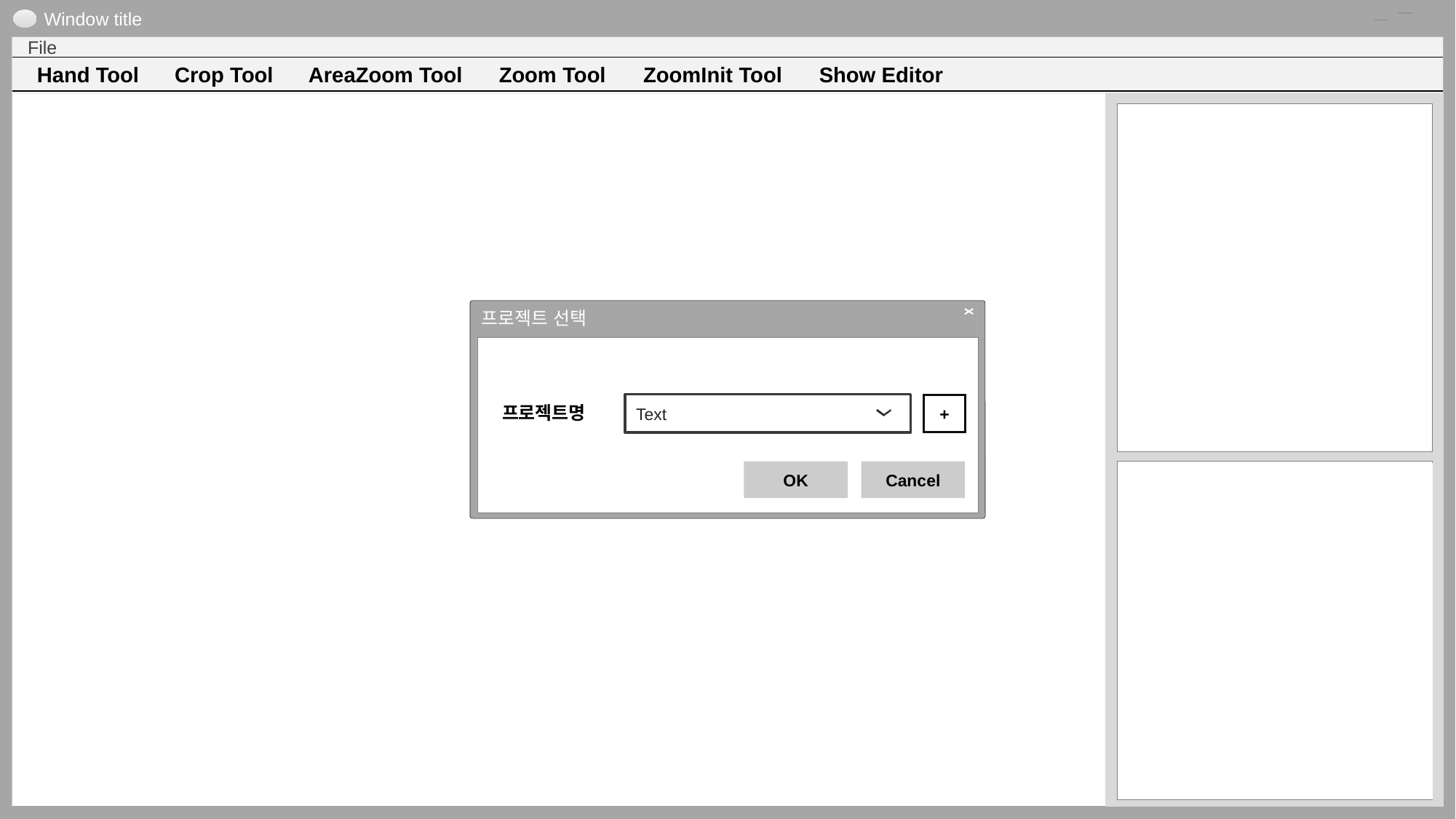

Window title

  File
ZoomInit Tool
Show Editor
Hand Tool
Crop Tool
AreaZoom Tool
Zoom Tool

프로젝트 선택

Text

+
프로젝트명
OK
Cancel

|  |  |
| --- | --- |
|  |  |
|  |  |
|  |  |
|  |  |
|  |  |
|  |  |
|  |  |
|  |  |
|  |  |
|  |  |
|  |  |